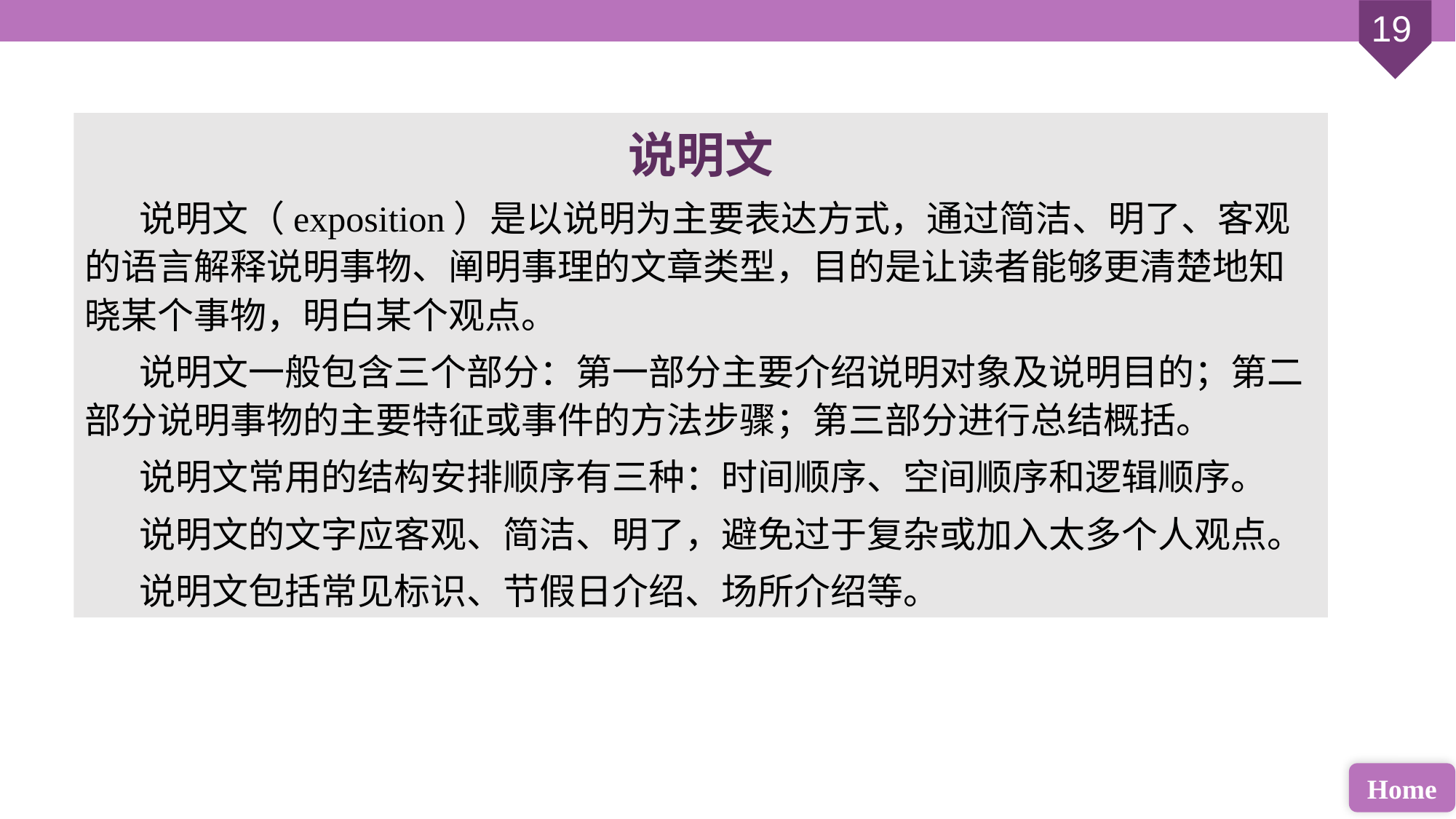

说明文
说明文（exposition）是以说明为主要表达方式，通过简洁、明了、客观的语言解释说明事物、阐明事理的文章类型，目的是让读者能够更清楚地知晓某个事物，明白某个观点。
说明文一般包含三个部分：第一部分主要介绍说明对象及说明目的；第二部分说明事物的主要特征或事件的方法步骤；第三部分进行总结概括。
说明文常用的结构安排顺序有三种：时间顺序、空间顺序和逻辑顺序。
说明文的文字应客观、简洁、明了，避免过于复杂或加入太多个人观点。
说明文包括常见标识、节假日介绍、场所介绍等。